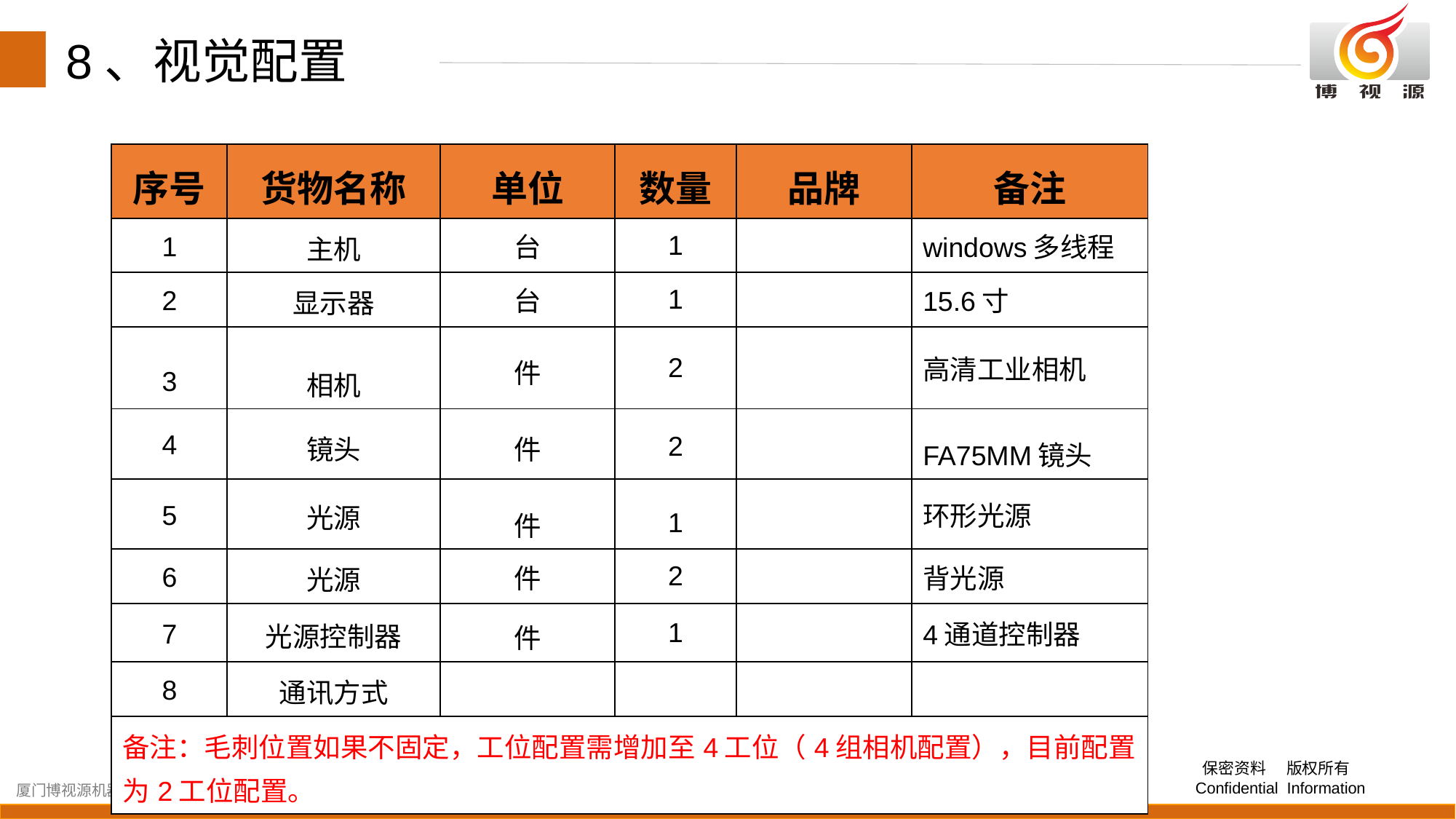

8、视觉配置
| 序号 | 货物名称 | 单位 | 数量 | 品牌 | 备注 |
| --- | --- | --- | --- | --- | --- |
| 1 | 主机 | 台 | 1 |  | windows多线程 |
| 2 | 显示器 | 台 | 1 |  | 15.6寸 |
| 3 | 相机 | 件 | 2 |  | 高清工业相机 |
| 4 | 镜头 | 件 | 2 |  | FA75MM镜头 |
| 5 | 光源 | 件 | 1 |  | 环形光源 |
| 6 | 光源 | 件 | 2 |  | 背光源 |
| 7 | 光源控制器 | 件 | 1 |  | 4通道控制器 |
| 8 | 通讯方式 |  |  |  |  |
| 备注：毛刺位置如果不固定，工位配置需增加至4工位（4组相机配置），目前配置为2工位配置。 |  |  |  |  |  |